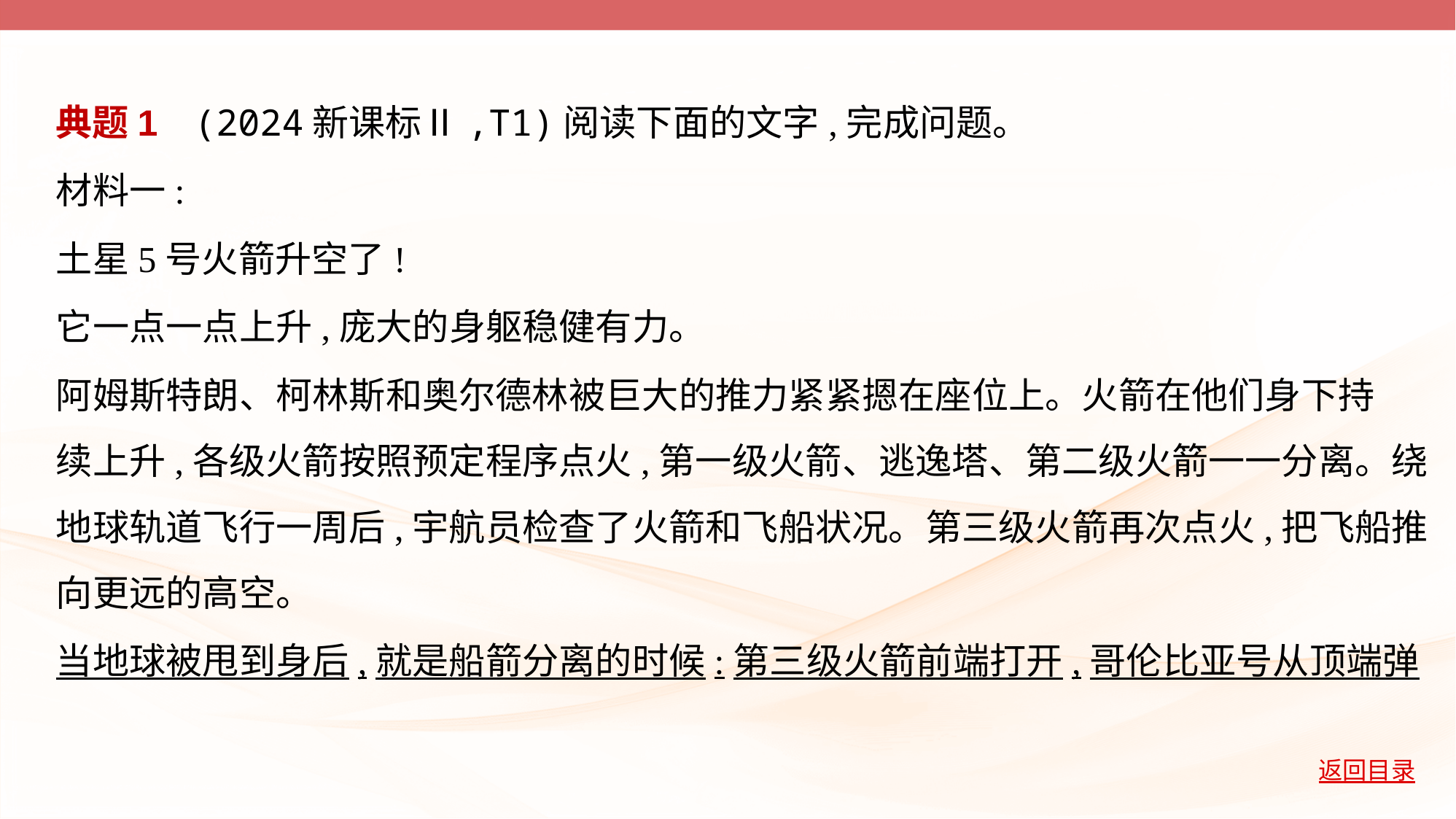

典题1    (2024新课标Ⅱ,T1)阅读下面的文字,完成问题。
材料一:
土星5号火箭升空了!
它一点一点上升,庞大的身躯稳健有力。
阿姆斯特朗、柯林斯和奥尔德林被巨大的推力紧紧摁在座位上。火箭在他们身下持
续上升,各级火箭按照预定程序点火,第一级火箭、逃逸塔、第二级火箭一一分离。绕
地球轨道飞行一周后,宇航员检查了火箭和飞船状况。第三级火箭再次点火,把飞船推
向更远的高空。
当地球被甩到身后,就是船箭分离的时候:第三级火箭前端打开,哥伦比亚号从顶端弹